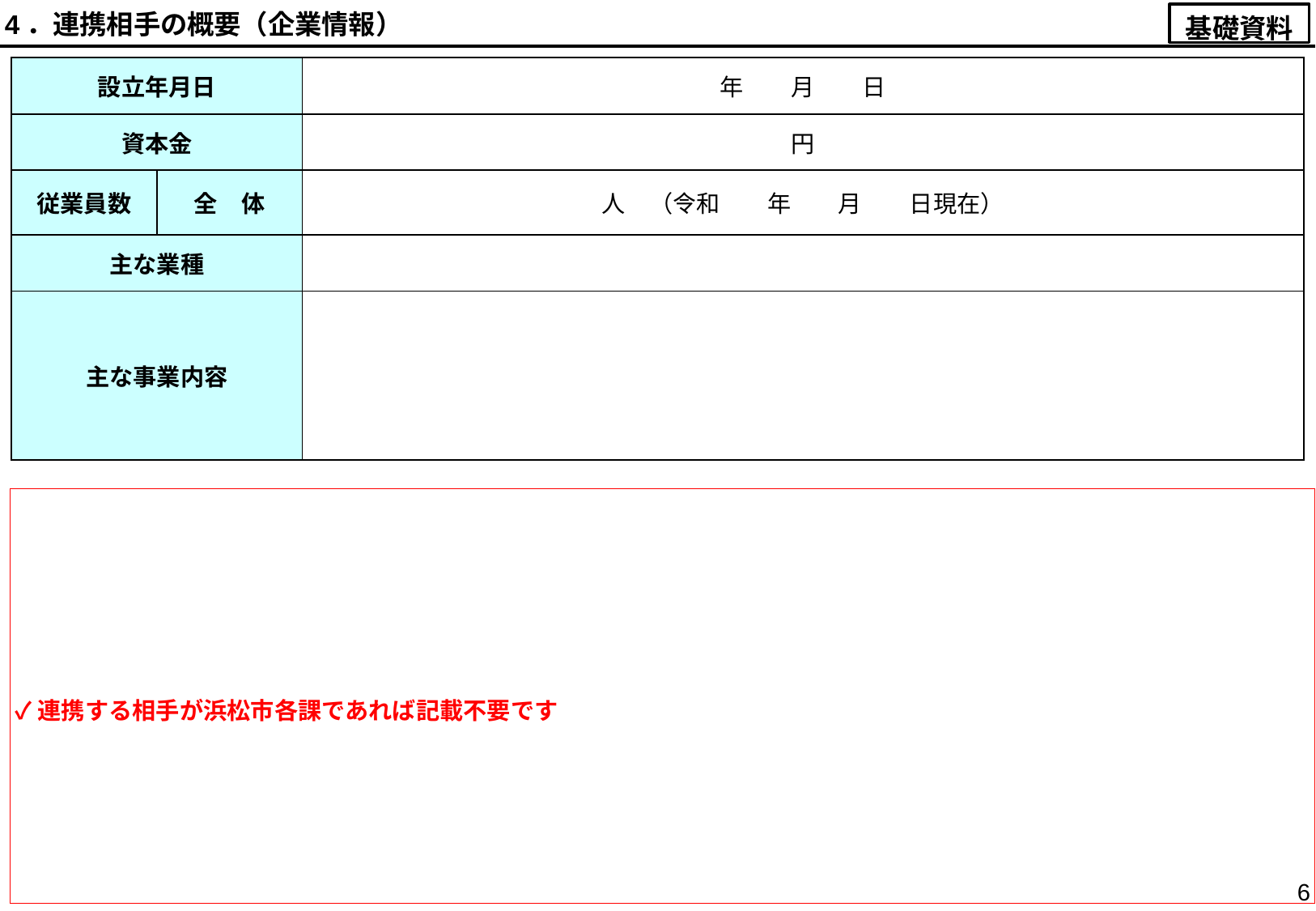

4．連携相手の概要（企業情報）
基礎資料
| 設立年月日 |  | 年　　月　　日 |
| --- | --- | --- |
| 資本金 |  | 円 |
| 従業員数 | 全　体 | 人　（令和　　年　　月　　日現在） |
| 主な業種 |  |  |
| 主な事業内容 |  |  |

✓連携する相手が浜松市各課であれば記載不要です
6